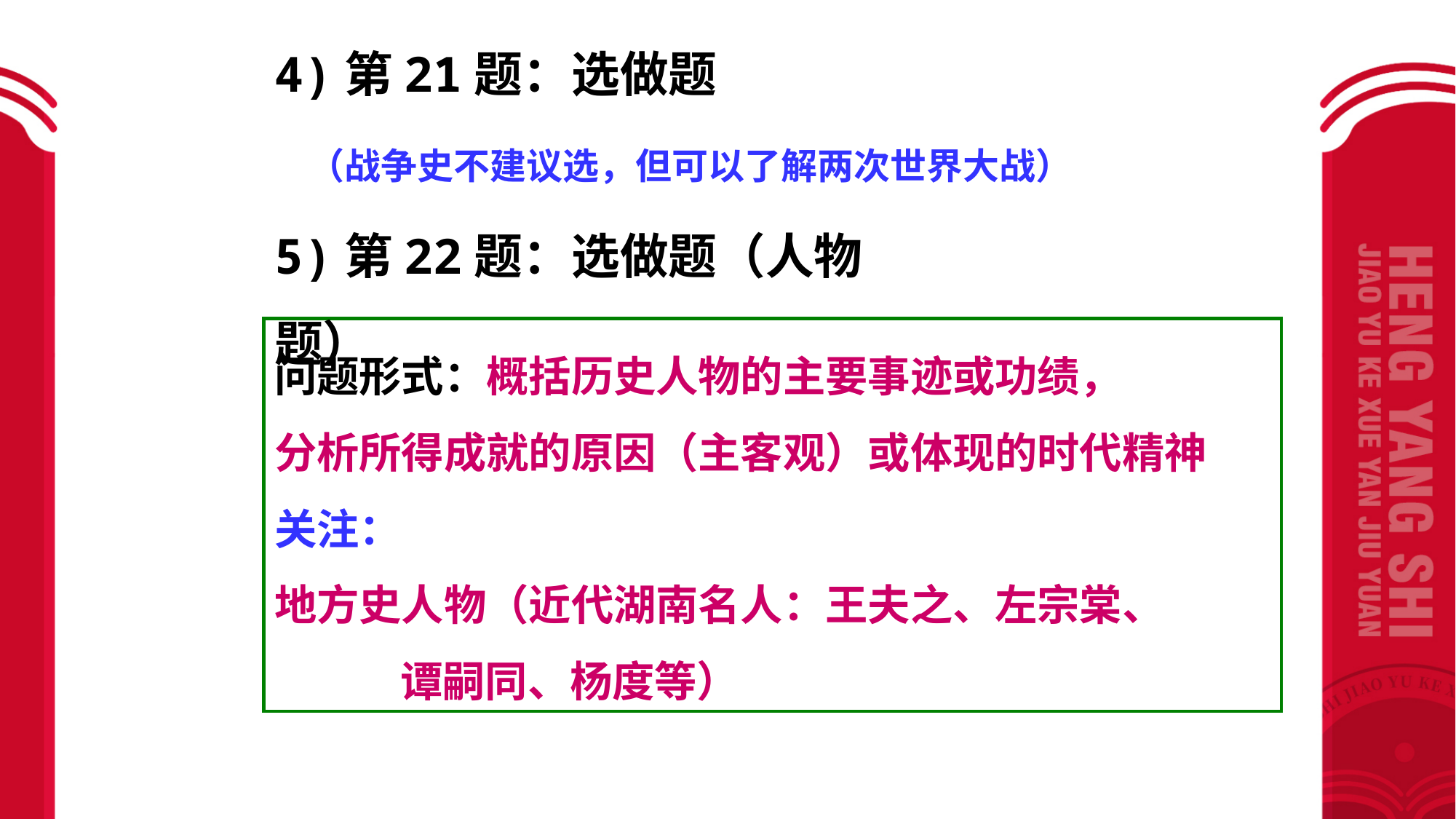

4)第21题：选做题
  （战争史不建议选，但可以了解两次世界大战）
5)第22题：选做题（人物题）
问题形式：概括历史人物的主要事迹或功绩，
分析所得成就的原因（主客观）或体现的时代精神
关注：
地方史人物（近代湖南名人：王夫之、左宗棠、
            谭嗣同、杨度等）